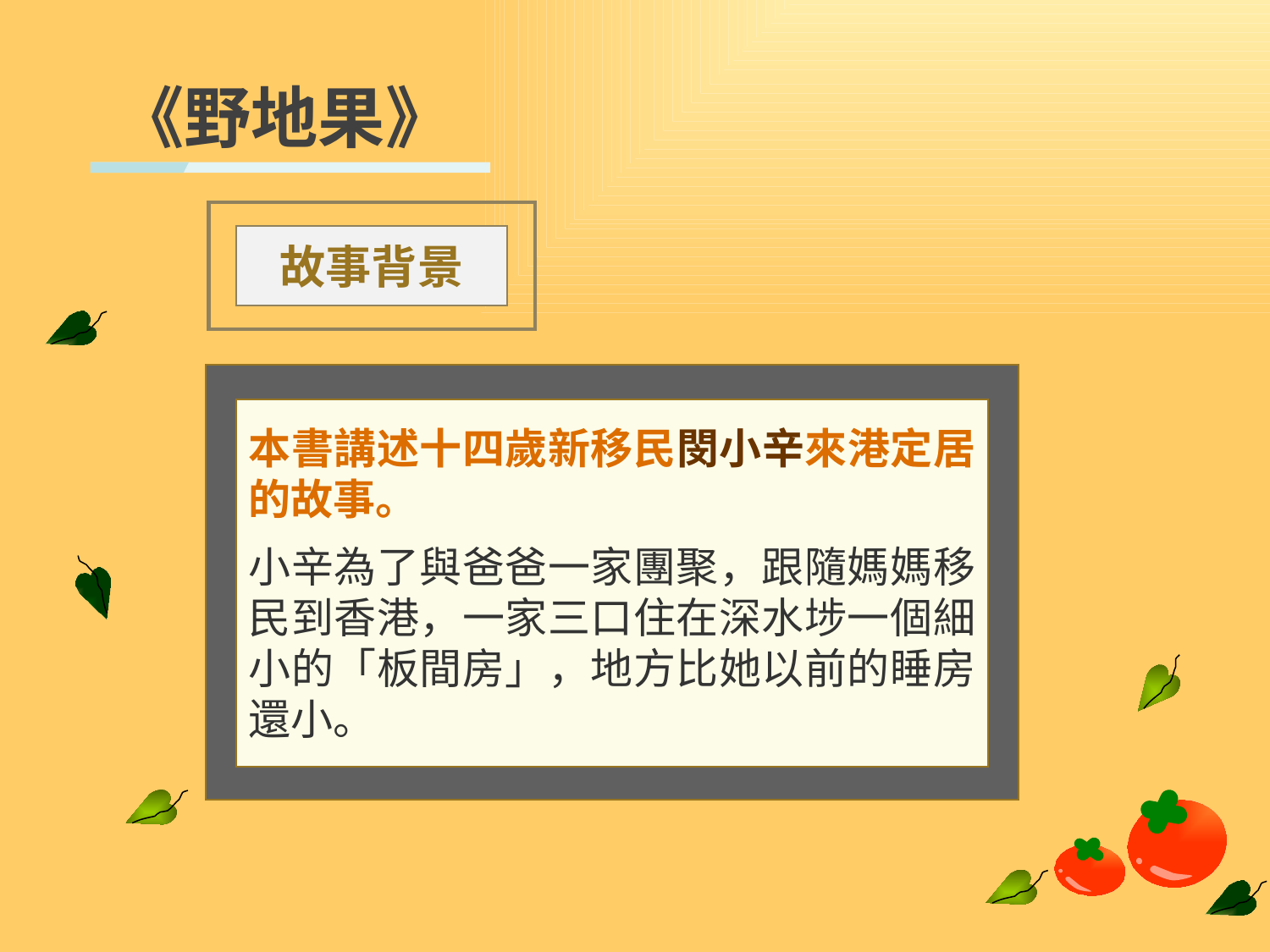

《野地果》

故事背景

本書講述十四歲新移民閔小辛來港定居的故事。

小辛為了與爸爸一家團聚，跟隨媽媽移民到香港，一家三口住在深水埗一個細小的「板間房」，地方比她以前的睡房還小。